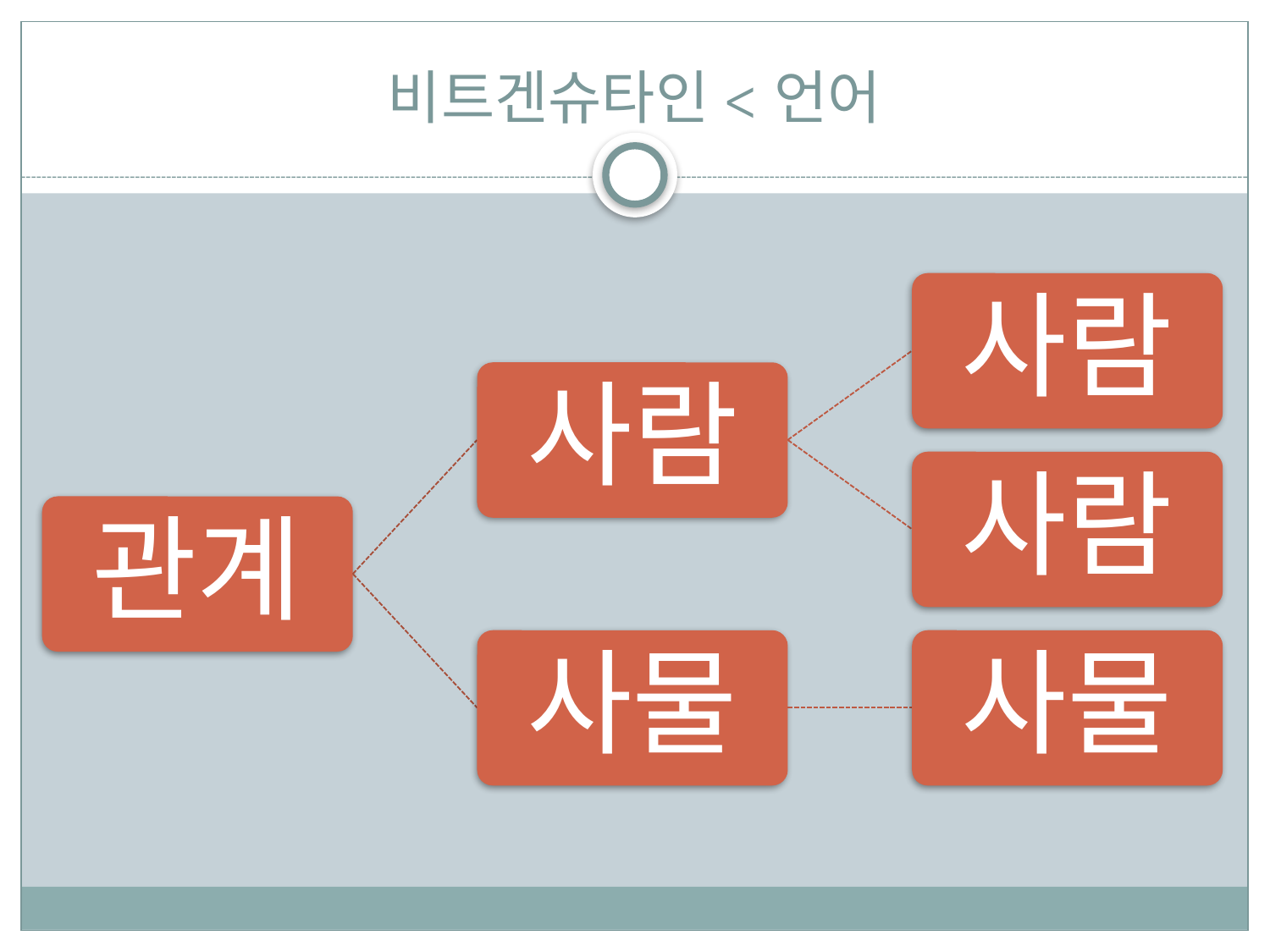

# 비트겐슈타인<언어
관계

사람

사람

사람

사물

사물